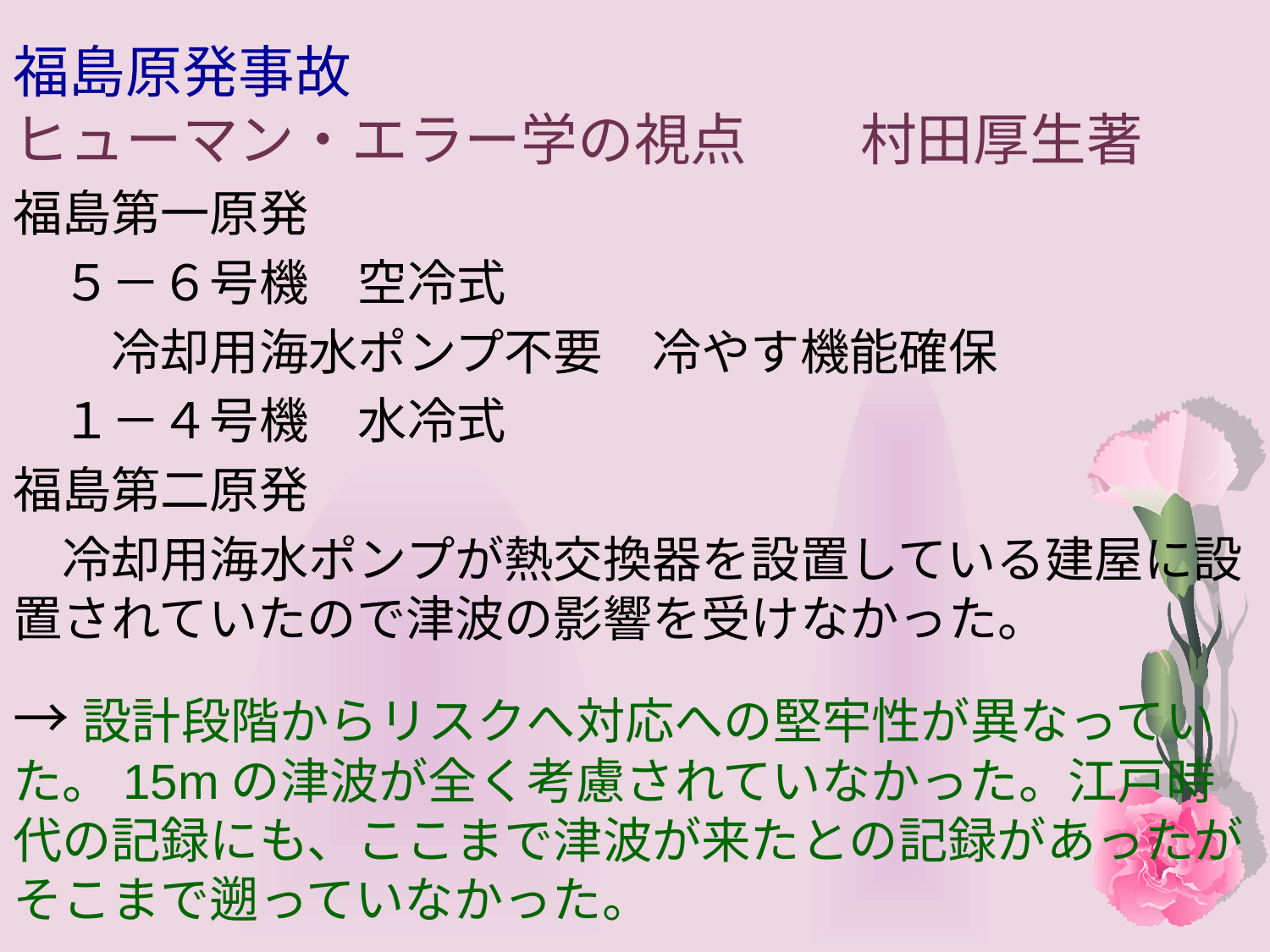

# 福島原発事故 ヒューマン・エラー学の視点　　村田厚生著
福島第一原発
　５－６号機　空冷式
　　冷却用海水ポンプ不要　冷やす機能確保
　１－４号機　水冷式
福島第二原発
　冷却用海水ポンプが熱交換器を設置している建屋に設置されていたので津波の影響を受けなかった。

→設計段階からリスクへ対応への堅牢性が異なっていた。15mの津波が全く考慮されていなかった。江戸時代の記録にも、ここまで津波が来たとの記録があったがそこまで遡っていなかった。